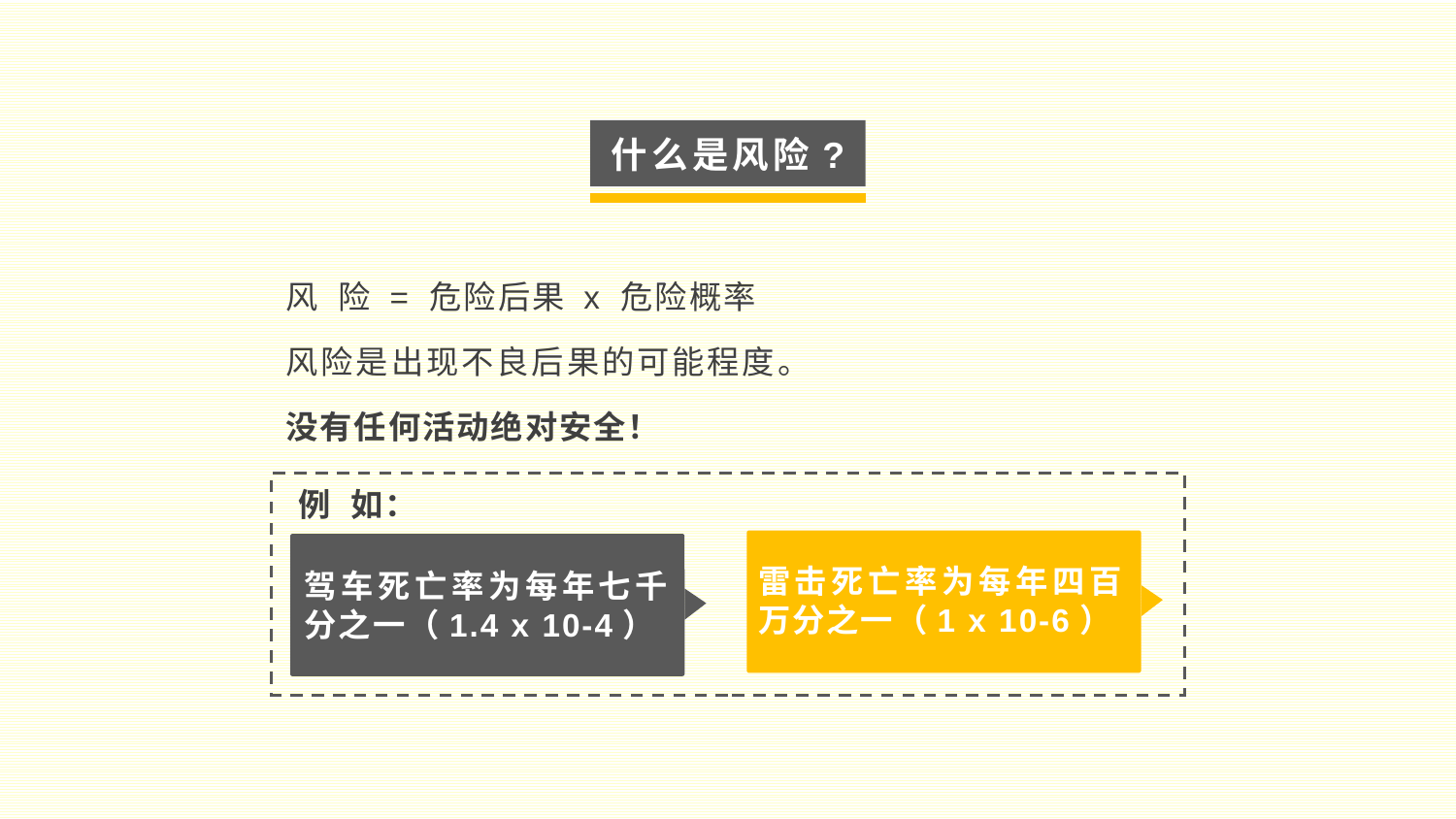

什么是风险?
风  险 = 危险后果 x 危险概率
风险是出现不良后果的可能程度。
没有任何活动绝对安全！

例  如：

雷击死亡率为每年四百万分之一（1 x 10-6）

驾车死亡率为每年七千分之一（1.4 x 10-4）